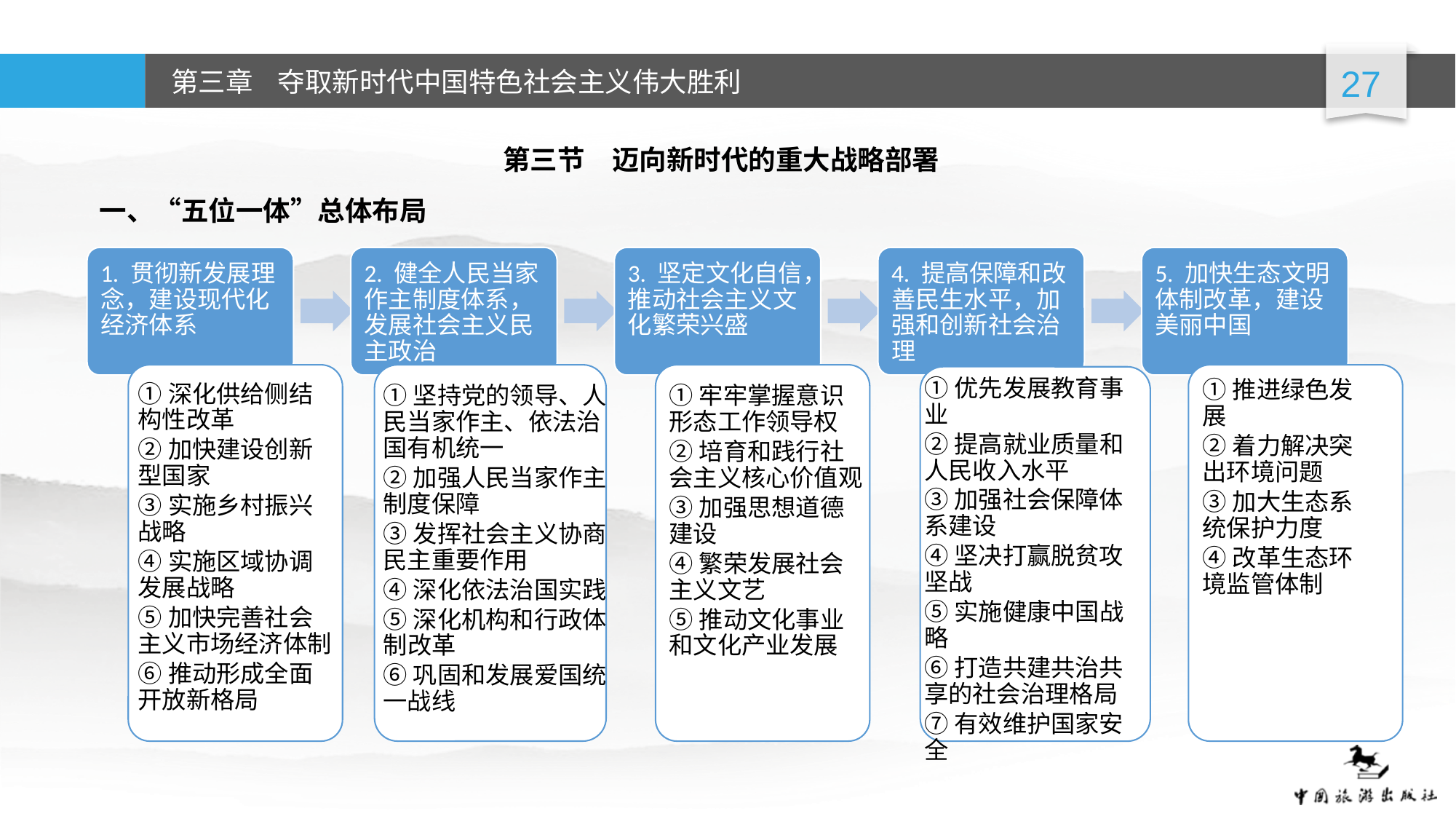

第三节　迈向新时代的重大战略部署
一、“五位一体”总体布局

1. 贯彻新发展理念，建设现代化经济体系

2. 健全人民当家作主制度体系，发展社会主义民主政治

3. 坚定文化自信，推动社会主义文化繁荣兴盛

4. 提高保障和改善民生水平，加强和创新社会治理

5. 加快生态文明体制改革，建设美丽中国

①优先发展教育事业
②提高就业质量和人民收入水平
③加强社会保障体系建设
④坚决打赢脱贫攻坚战
⑤实施健康中国战略
⑥打造共建共治共享的社会治理格局
⑦有效维护国家安全

①推进绿色发展
②着力解决突出环境问题
③加大生态系统保护力度
④改革生态环境监管体制

①坚持党的领导、人民当家作主、依法治国有机统一
②加强人民当家作主制度保障
③发挥社会主义协商民主重要作用
④深化依法治国实践
⑤深化机构和行政体制改革
⑥巩固和发展爱国统一战线

①牢牢掌握意识形态工作领导权
②培育和践行社会主义核心价值观
③加强思想道德建设
④繁荣发展社会主义文艺
⑤推动文化事业和文化产业发展

①深化供给侧结构性改革
②加快建设创新型国家
③实施乡村振兴战略
④实施区域协调发展战略
⑤加快完善社会主义市场经济体制
⑥推动形成全面开放新格局